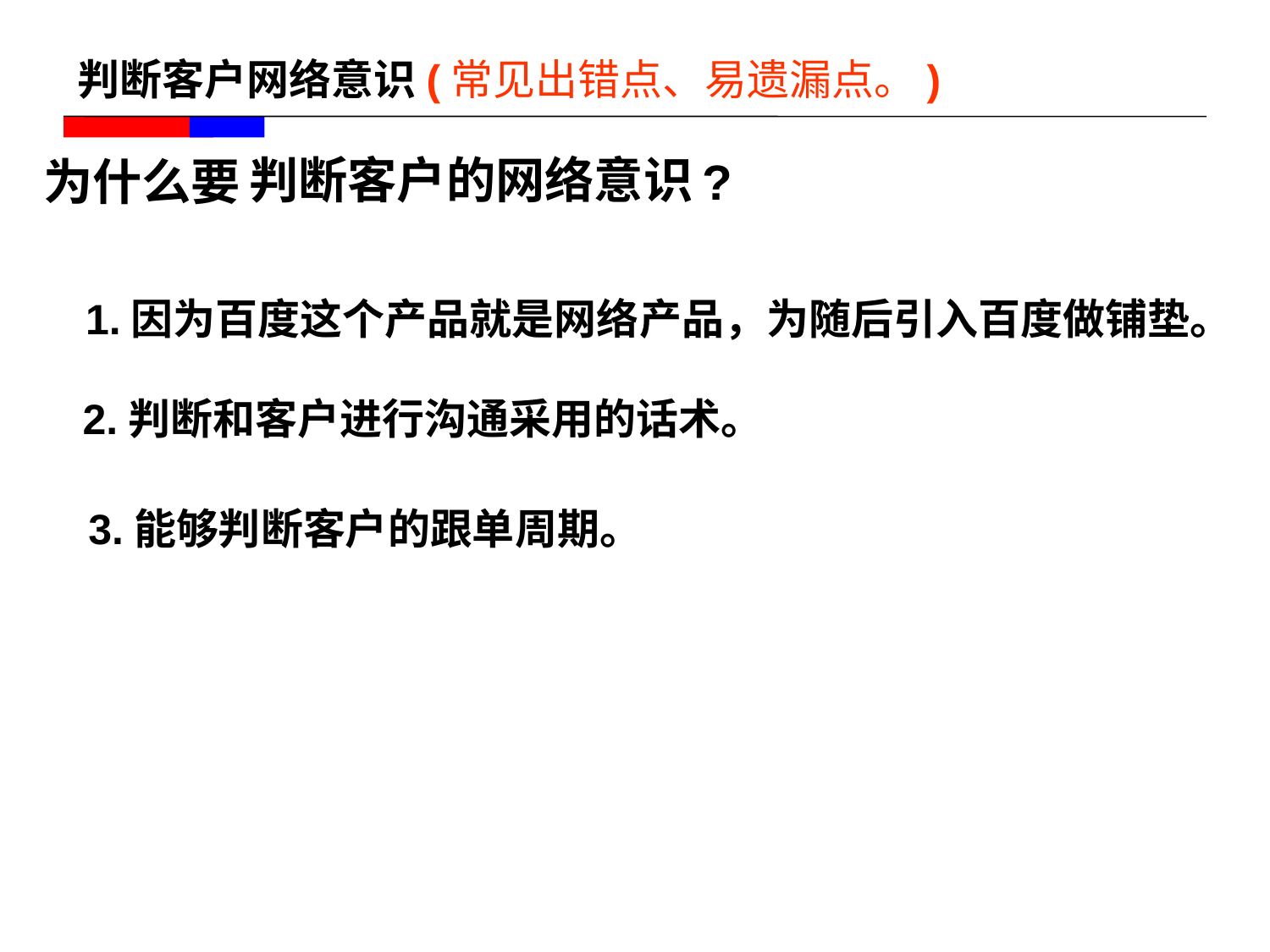

# 判断客户网络意识(常见出错点、易遗漏点。)
判断客户的网络意识
为什么要
?
1.因为百度这个产品就是网络产品，为随后引入百度做铺垫。
2.判断和客户进行沟通采用的话术。
3.能够判断客户的跟单周期。